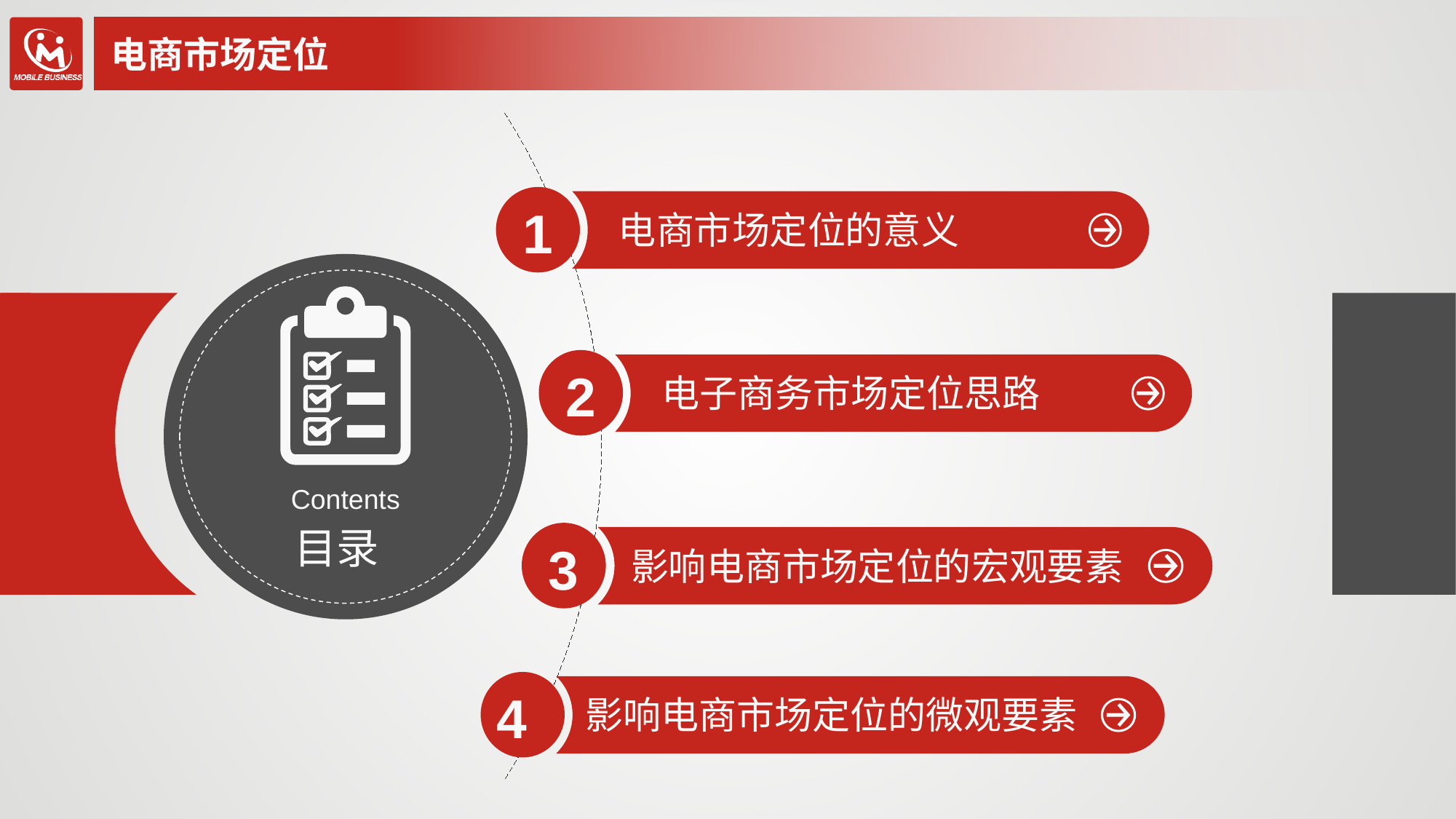

# 电商市场定位

1
电商市场定位的意义

2
电子商务市场定位思路
Contents
目录

3
影响电商市场定位的宏观要素

4
影响电商市场定位的微观要素